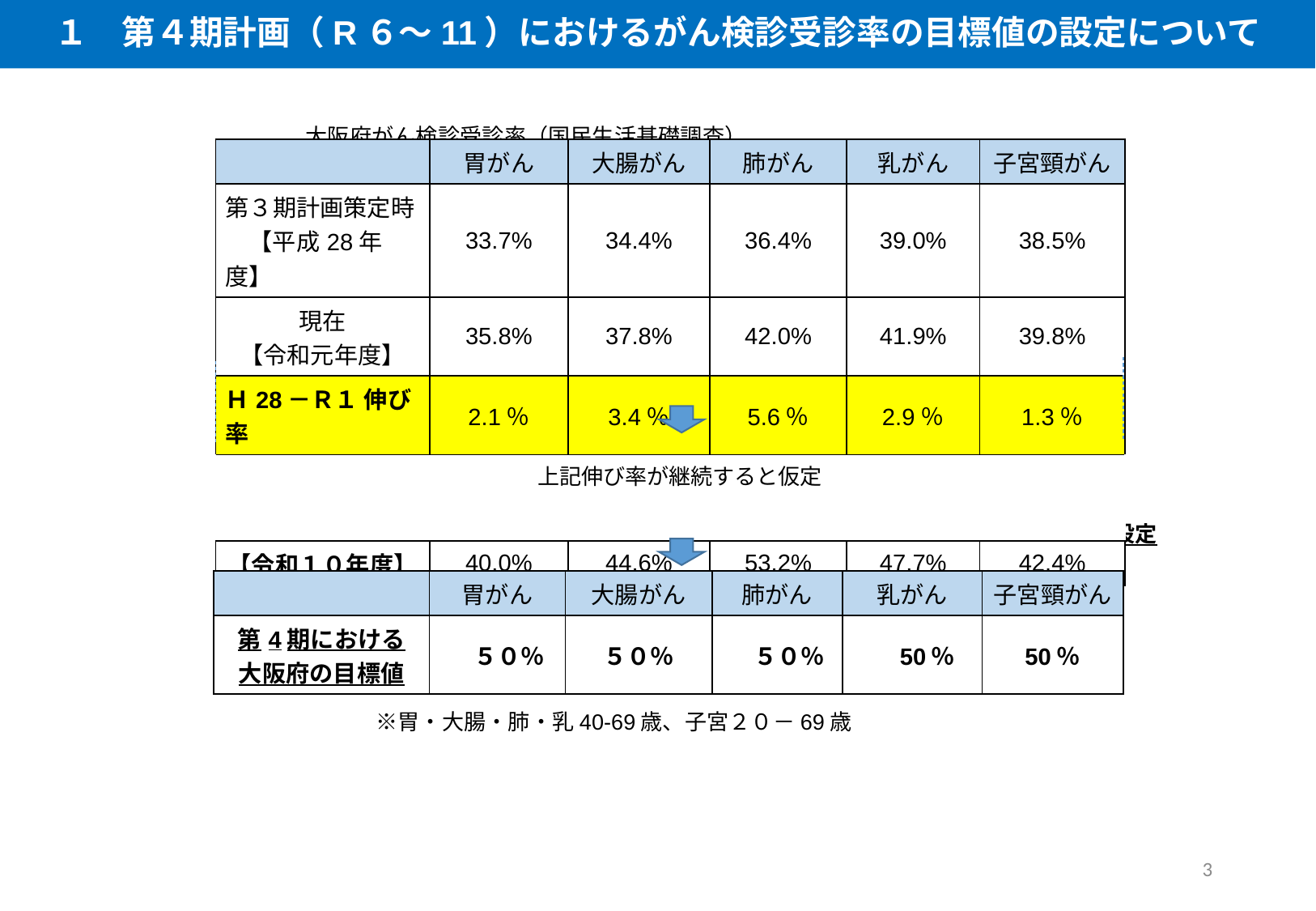

# １　第４期計画（R６～11）におけるがん検診受診率の目標値の設定について

　　　　　　　　　　　大阪府がん検診受診率（国民生活基礎調査）

　　　　　　　　　　　　　　　　　　　　　　国計画の第４期目標値が60％であることを考慮し、以下の目標値を設定

　　　　　　　　　　　　　　※胃・大腸・肺・乳40‐69歳、子宮２０－69歳

|  | 胃がん | 大腸がん | 肺がん | 乳がん | 子宮頸がん |
| --- | --- | --- | --- | --- | --- |
| 第３期計画策定時 　【平成28年度】 | 33.7% | 34.4% | 36.4% | 39.0% | 38.5% |
| 現在 【令和元年度】 | 35.8% | 37.8% | 42.0% | 41.9% | 39.8% |
| Ｈ28－Ｒ１ 伸び率 | 2.1％ | 3.4％ | 5.6％ | 2.9％ | 1.3％ |
| 上記伸び率が継続すると仮定 |  |  |  |  |  |
| 【令和１０年度】 | 40.0% | 44.6% | 53.2% | 47.7% | 42.4% |

|  | 胃がん | 大腸がん | 肺がん | 乳がん | 子宮頸がん |
| --- | --- | --- | --- | --- | --- |
| 第4期における 大阪府の目標値 | ５０％ | ５０％ | ５０％ | 50％ | 50％ |
3